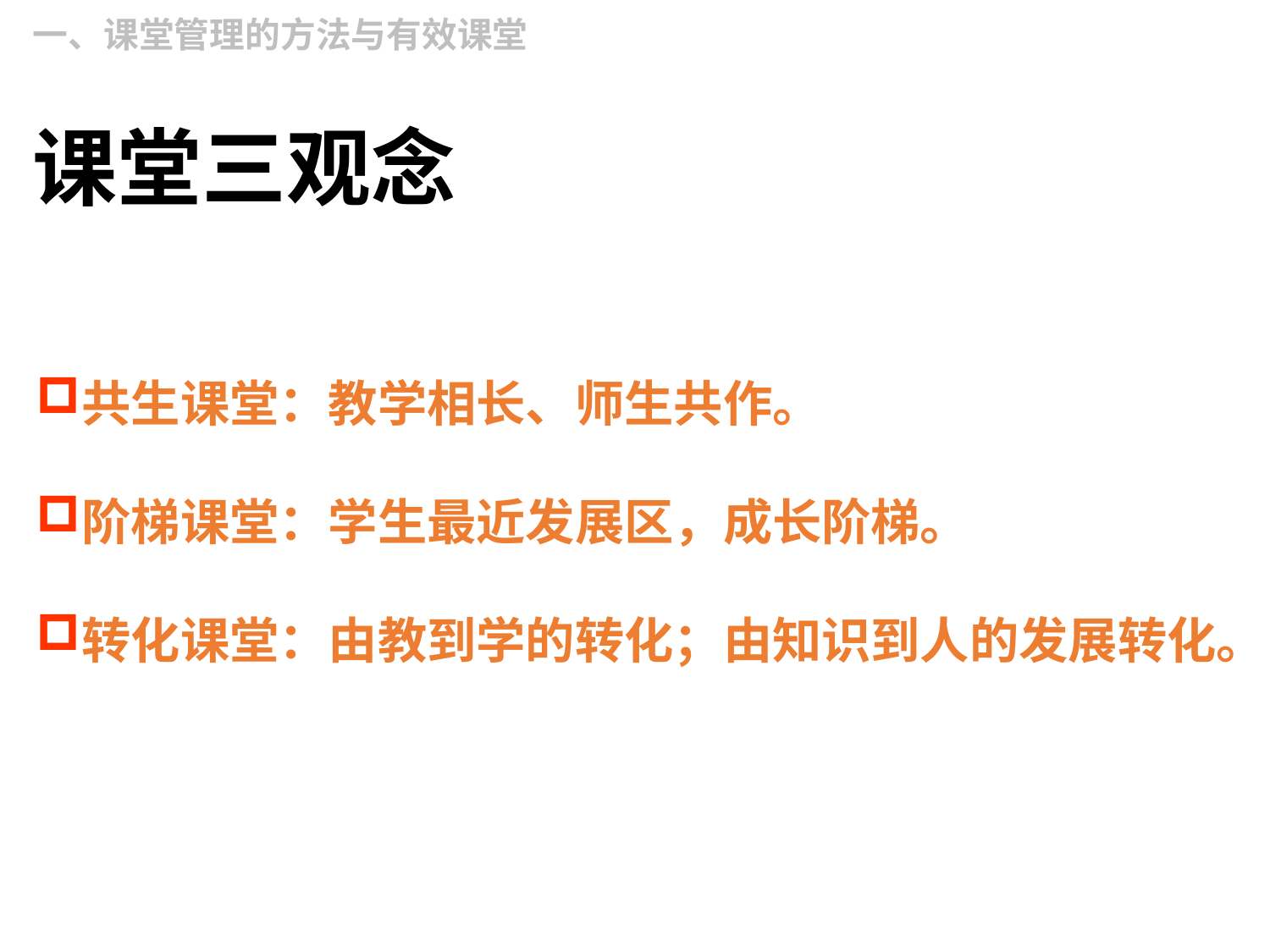

一、课堂管理的方法与有效课堂
课堂三观念
共生课堂：教学相长、师生共作。
阶梯课堂：学生最近发展区，成长阶梯。
转化课堂：由教到学的转化；由知识到人的发展转化。
坐标点
生长点